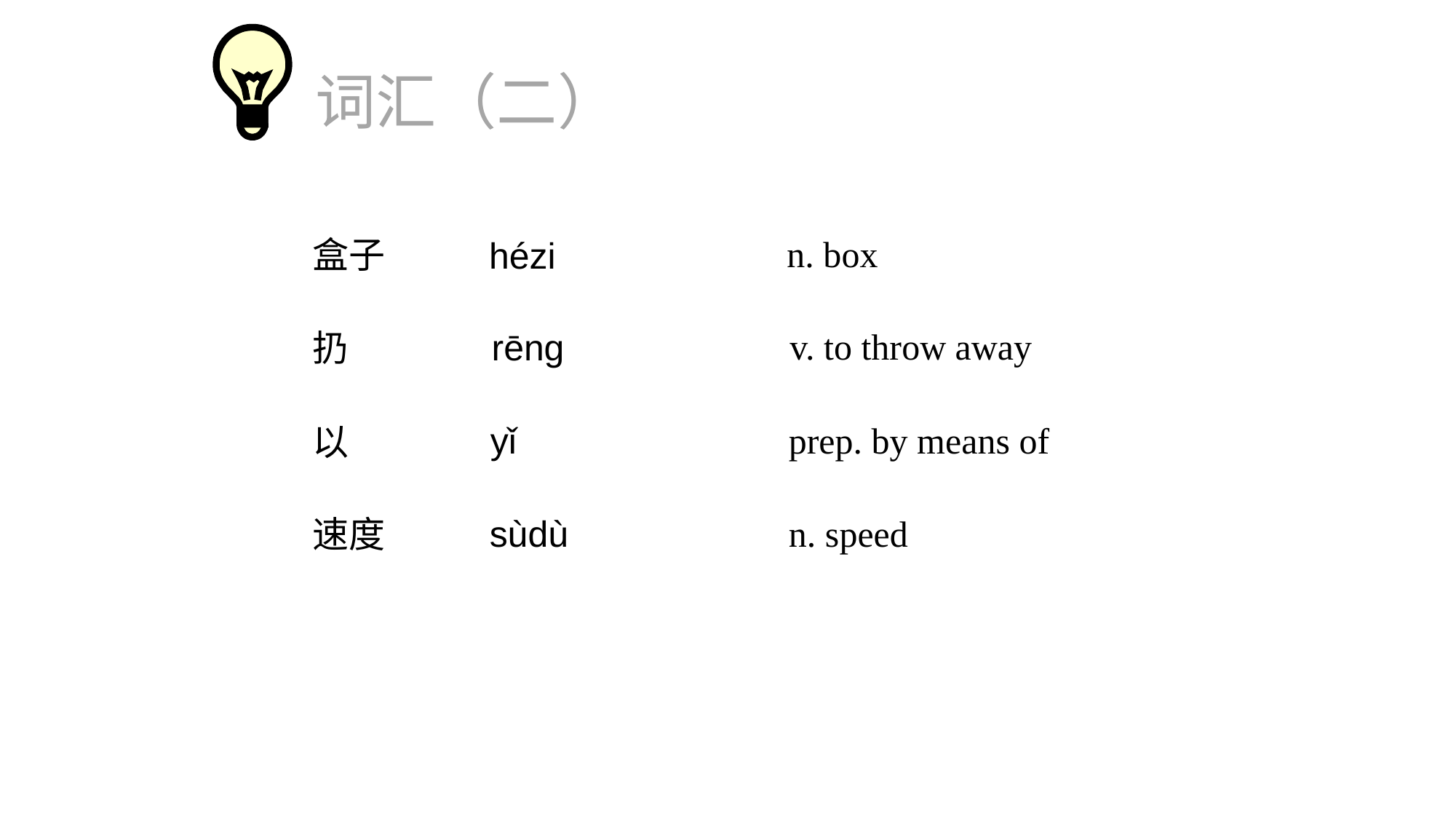

词汇（二）
n. box
盒子
hézi
v. to throw away
rēng
扔
yǐ
prep. by means of
以
sùdù
n. speed
速度